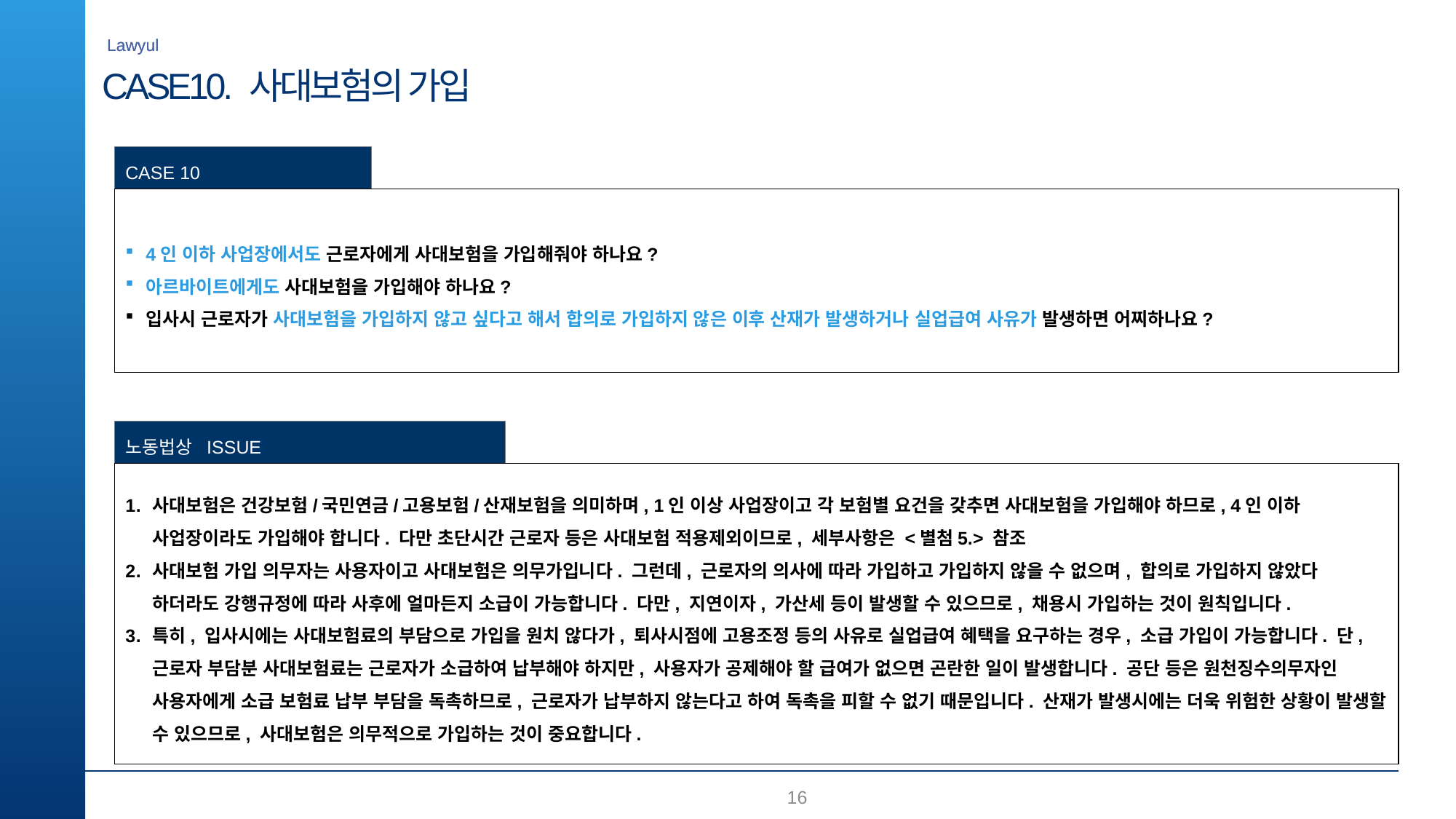

Lawyul
CASE10. 사대보험의 가입
CASE 10
4인 이하 사업장에서도 근로자에게 사대보험을 가입해줘야 하나요?
아르바이트에게도 사대보험을 가입해야 하나요?
입사시 근로자가 사대보험을 가입하지 않고 싶다고 해서 합의로 가입하지 않은 이후 산재가 발생하거나 실업급여 사유가 발생하면 어찌하나요?
노동법상  ISSUE
사대보험은 건강보험/국민연금/고용보험/산재보험을 의미하며, 1인 이상 사업장이고 각 보험별 요건을 갖추면 사대보험을 가입해야 하므로, 4인 이하 사업장이라도 가입해야 합니다. 다만 초단시간 근로자 등은 사대보험 적용제외이므로, 세부사항은 <별첨5.> 참조
사대보험 가입 의무자는 사용자이고 사대보험은 의무가입니다. 그런데, 근로자의 의사에 따라 가입하고 가입하지 않을 수 없으며, 합의로 가입하지 않았다 하더라도 강행규정에 따라 사후에 얼마든지 소급이 가능합니다. 다만, 지연이자, 가산세 등이 발생할 수 있으므로, 채용시 가입하는 것이 원칙입니다.
특히, 입사시에는 사대보험료의 부담으로 가입을 원치 않다가, 퇴사시점에 고용조정 등의 사유로 실업급여 혜택을 요구하는 경우, 소급 가입이 가능합니다. 단, 근로자 부담분 사대보험료는 근로자가 소급하여 납부해야 하지만, 사용자가 공제해야 할 급여가 없으면 곤란한 일이 발생합니다. 공단 등은 원천징수의무자인 사용자에게 소급 보험료 납부 부담을 독촉하므로, 근로자가 납부하지 않는다고 하여 독촉을 피할 수 없기 때문입니다. 산재가 발생시에는 더욱 위험한 상황이 발생할 수 있으므로, 사대보험은 의무적으로 가입하는 것이 중요합니다.